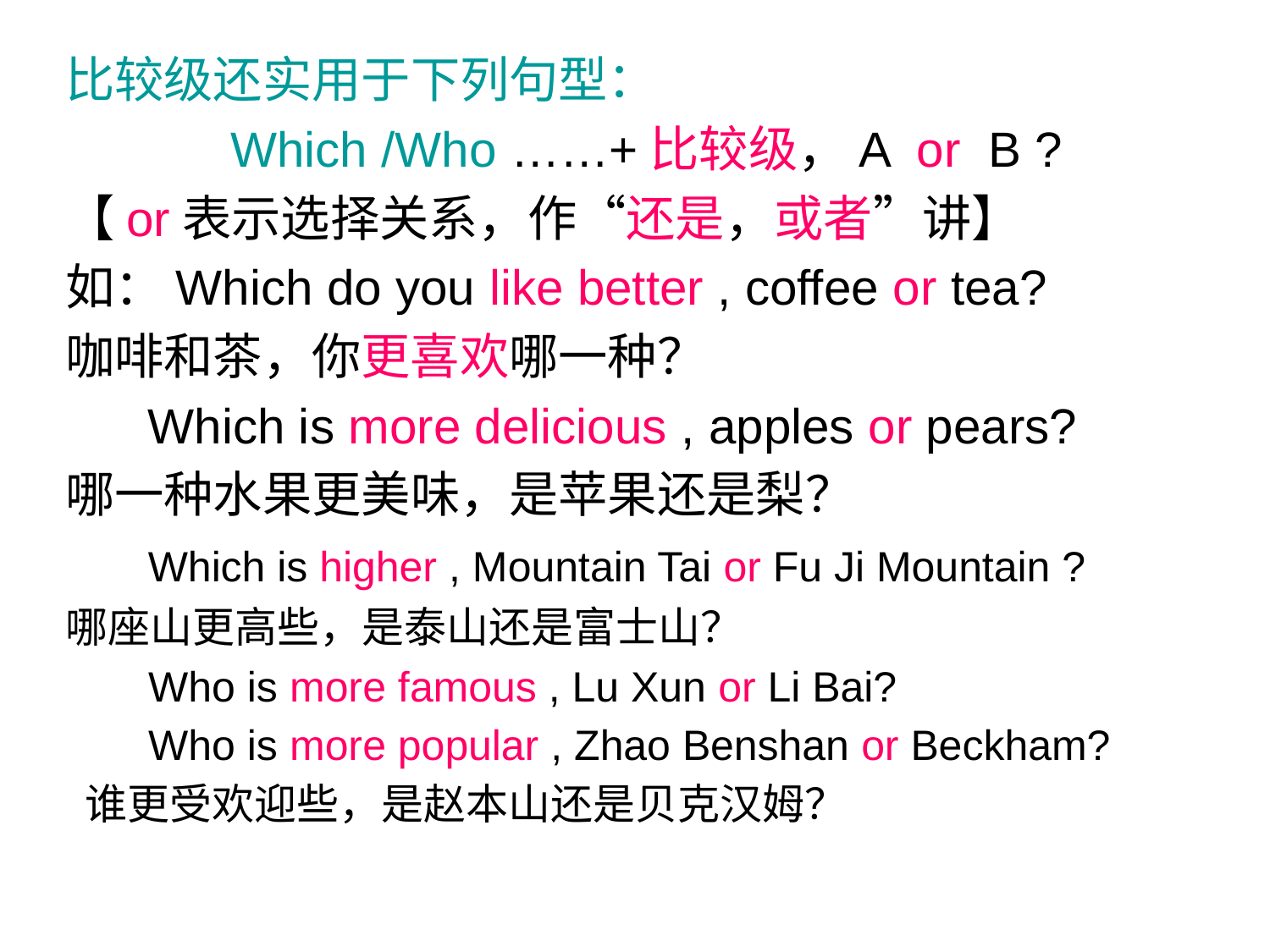

比较级还实用于下列句型：
            Which /Who ……+比较级，A  or  B ?
【or表示选择关系，作“还是，或者”讲】
如：Which do you like better , coffee or tea?
咖啡和茶，你更喜欢哪一种？
      Which is more delicious , apples or pears?
哪一种水果更美味，是苹果还是梨？
      Which is higher , Mountain Tai or Fu Ji Mountain ?
哪座山更高些，是泰山还是富士山？
       Who is more famous , Lu Xun or Li Bai?
       Who is more popular , Zhao Benshan or Beckham?
 谁更受欢迎些，是赵本山还是贝克汉姆？